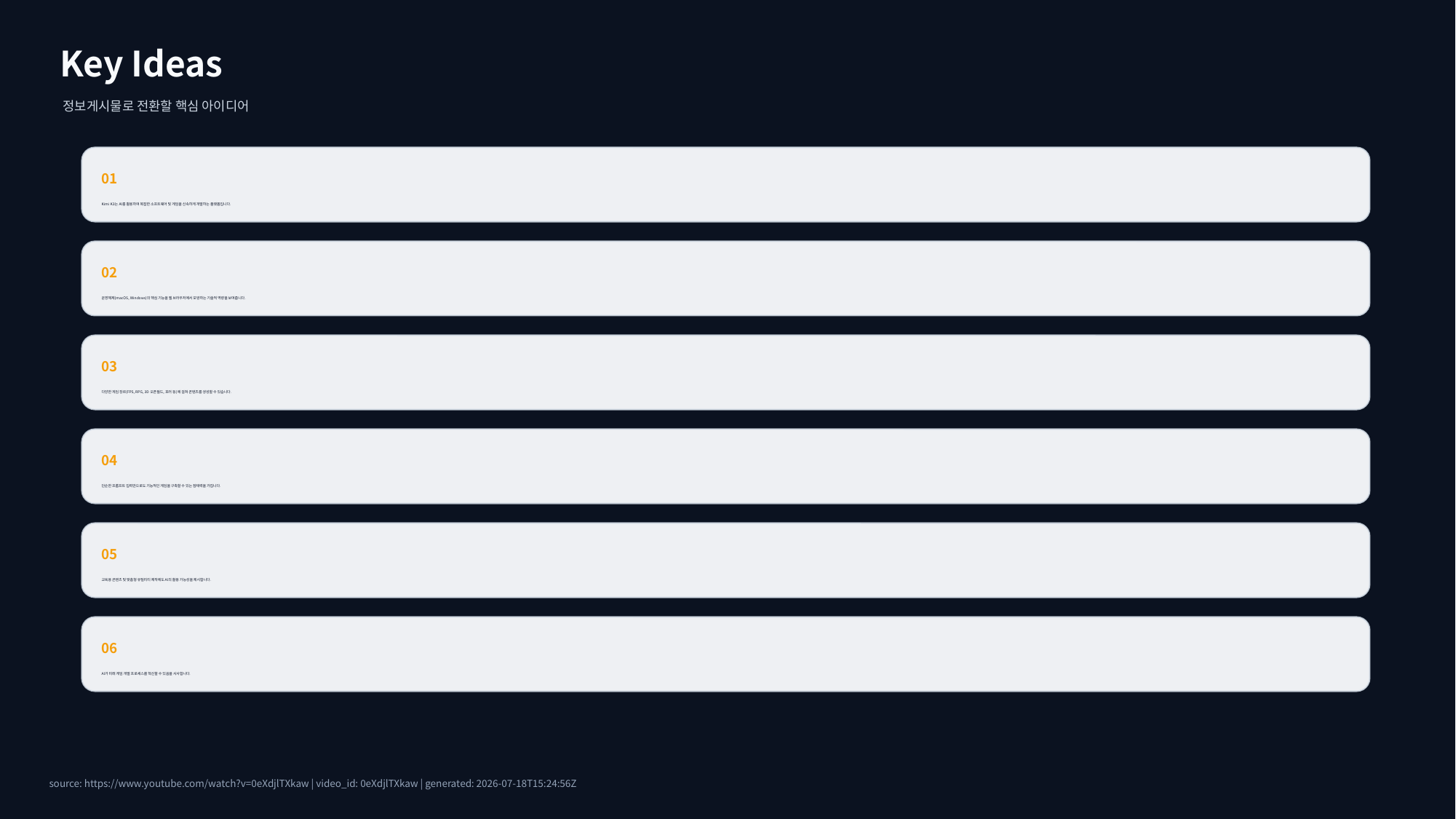

Key Ideas
정보게시물로 전환할 핵심 아이디어

01
Kimi K3는 AI를 활용하여 복잡한 소프트웨어 및 게임을 신속하게 개발하는 플랫폼입니다.

02
운영체제(macOS, Windows)의 핵심 기능을 웹 브라우저에서 모방하는 기술적 역량을 보여줍니다.

03
다양한 게임 장르(FPS, RPG, 3D 오픈월드, 호러 등)에 걸쳐 콘텐츠를 생성할 수 있습니다.

04
단순한 프롬프트 입력만으로도 기능적인 게임을 구축할 수 있는 잠재력을 가집니다.

05
교육용 콘텐츠 및 맞춤형 유틸리티 제작에도 AI의 활용 가능성을 제시합니다.

06
AI가 미래 게임 개발 프로세스를 혁신할 수 있음을 시사합니다.
source: https://www.youtube.com/watch?v=0eXdjlTXkaw | video_id: 0eXdjlTXkaw | generated: 2026-07-18T15:24:56Z